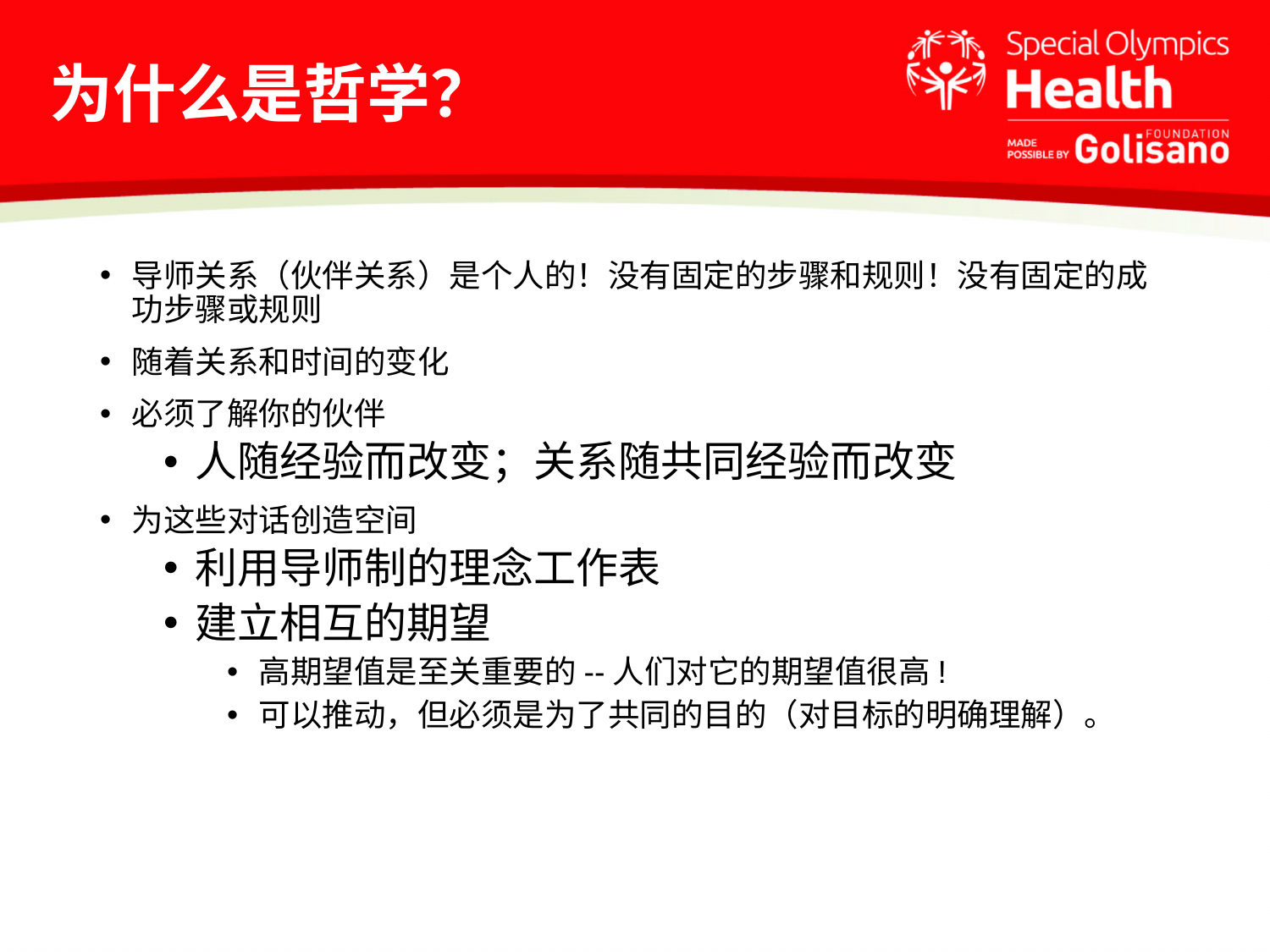

# 为什么是哲学？
导师关系（伙伴关系）是个人的！没有固定的步骤和规则！没有固定的成功步骤或规则
随着关系和时间的变化
必须了解你的伙伴
人随经验而改变；关系随共同经验而改变
为这些对话创造空间
利用导师制的理念工作表
建立相互的期望
高期望值是至关重要的--人们对它的期望值很高!
可以推动，但必须是为了共同的目的（对目标的明确理解）。